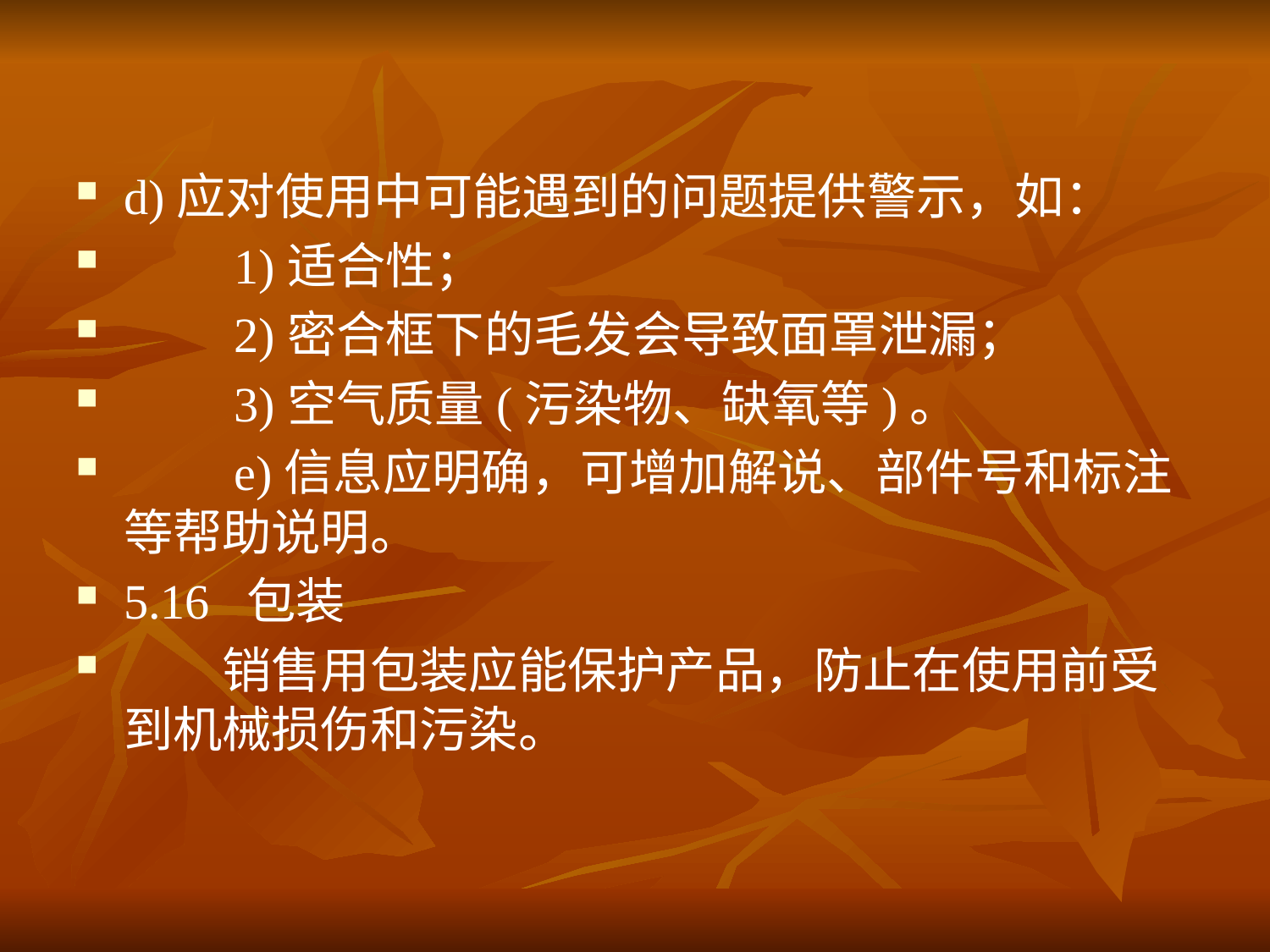

d)应对使用中可能遇到的问题提供警示，如：
　　1)适合性；
　　2)密合框下的毛发会导致面罩泄漏；
　　3)空气质量(污染物、缺氧等)。
　　e)信息应明确，可增加解说、部件号和标注等帮助说明。
5.16  包装
　　销售用包装应能保护产品，防止在使用前受到机械损伤和污染。